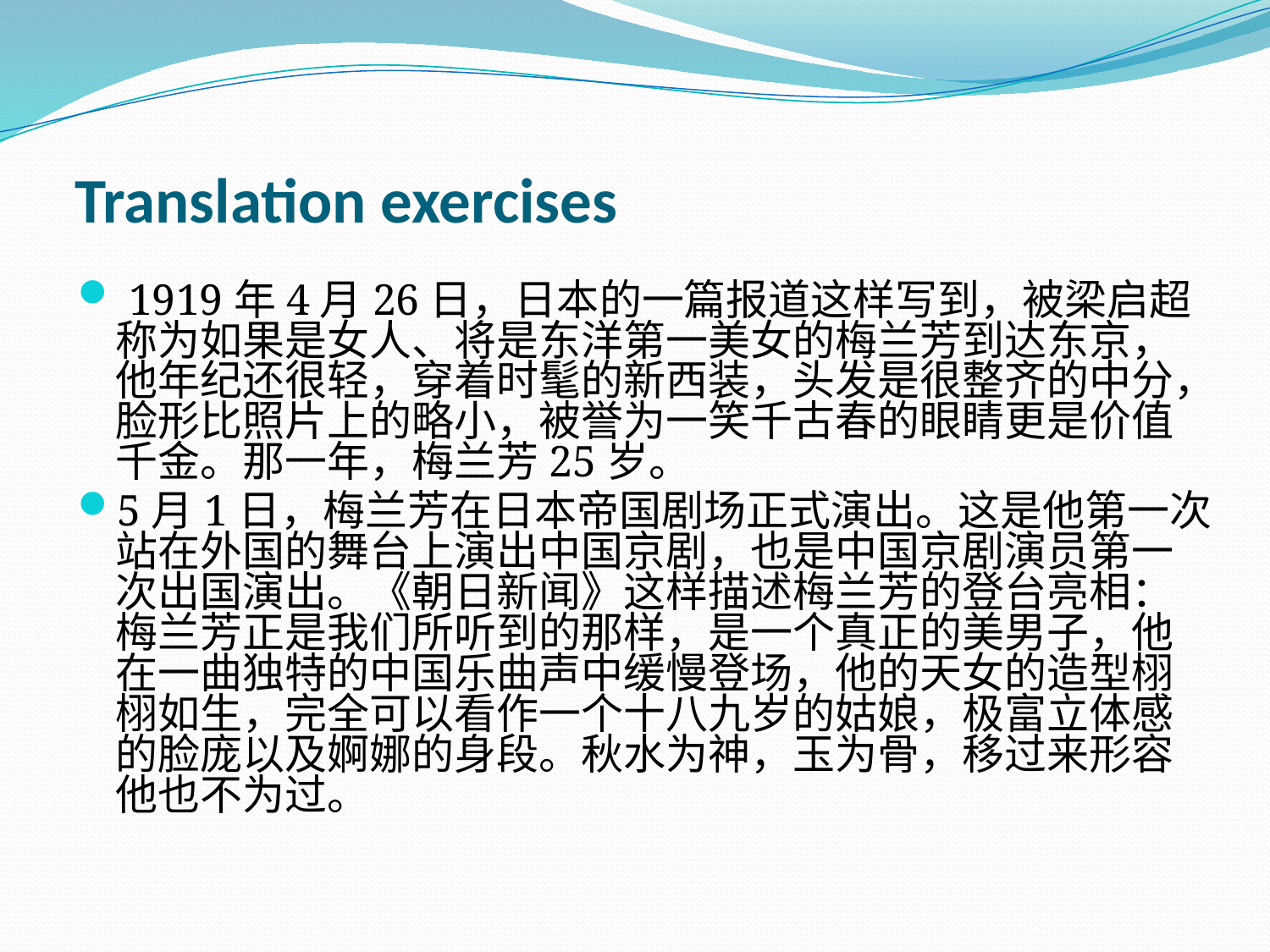

# Translation exercises
 1919年4月26日，日本的一篇报道这样写到，被梁启超称为如果是女人、将是东洋第一美女的梅兰芳到达东京，他年纪还很轻，穿着时髦的新西装，头发是很整齐的中分，脸形比照片上的略小，被誉为一笑千古春的眼睛更是价值千金。那一年，梅兰芳25岁。
5月1日，梅兰芳在日本帝国剧场正式演出。这是他第一次站在外国的舞台上演出中国京剧，也是中国京剧演员第一次出国演出。《朝日新闻》这样描述梅兰芳的登台亮相：梅兰芳正是我们所听到的那样，是一个真正的美男子，他在一曲独特的中国乐曲声中缓慢登场，他的天女的造型栩栩如生，完全可以看作一个十八九岁的姑娘，极富立体感的脸庞以及婀娜的身段。秋水为神，玉为骨，移过来形容他也不为过。